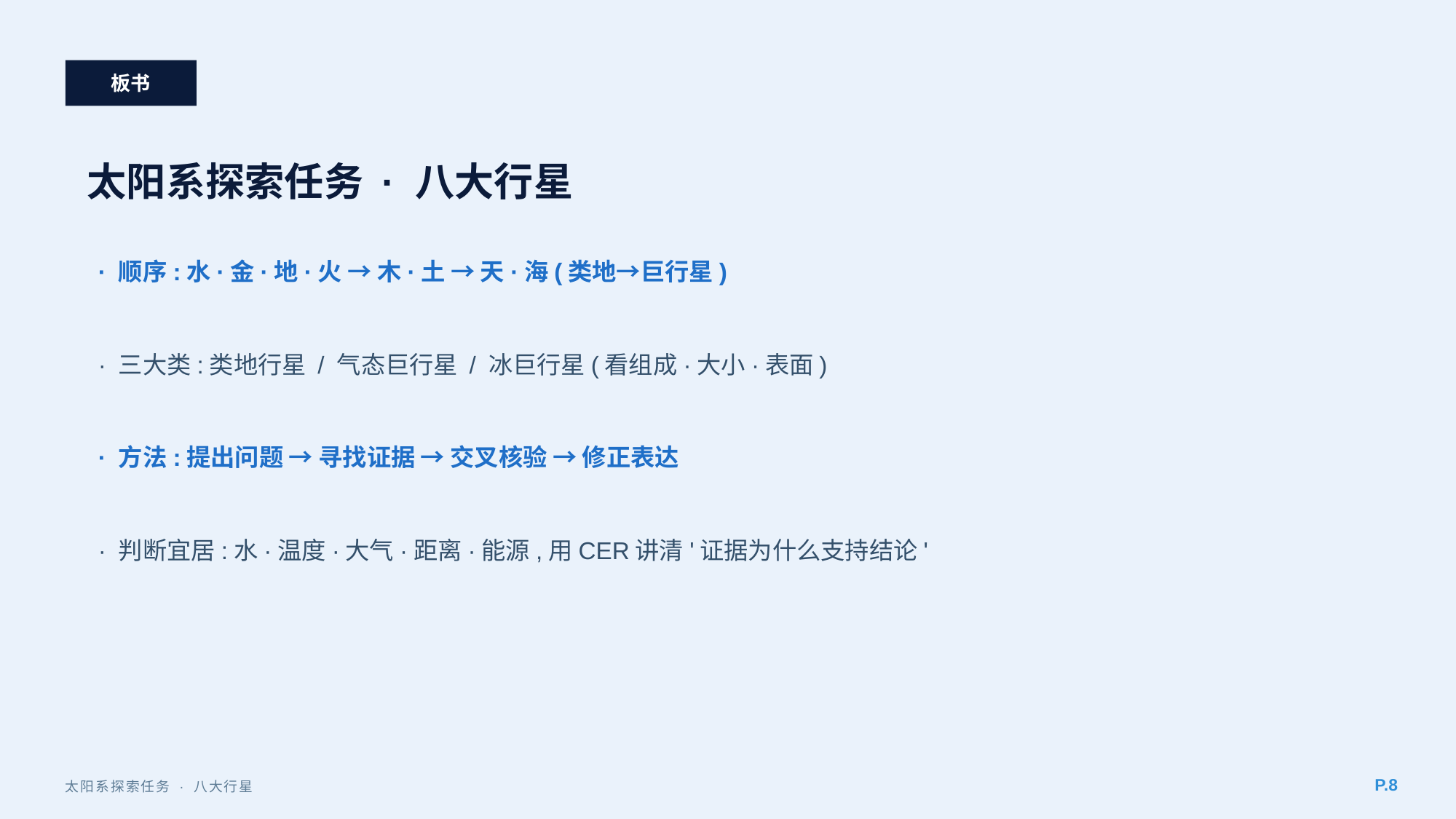

板书

太阳系探索任务 · 八大行星
· 顺序:水·金·地·火 → 木·土 → 天·海(类地→巨行星)
· 三大类:类地行星 / 气态巨行星 / 冰巨行星(看组成·大小·表面)
· 方法:提出问题 → 寻找证据 → 交叉核验 → 修正表达
· 判断宜居:水·温度·大气·距离·能源,用CER讲清'证据为什么支持结论'
P.8
太阳系探索任务 · 八大行星